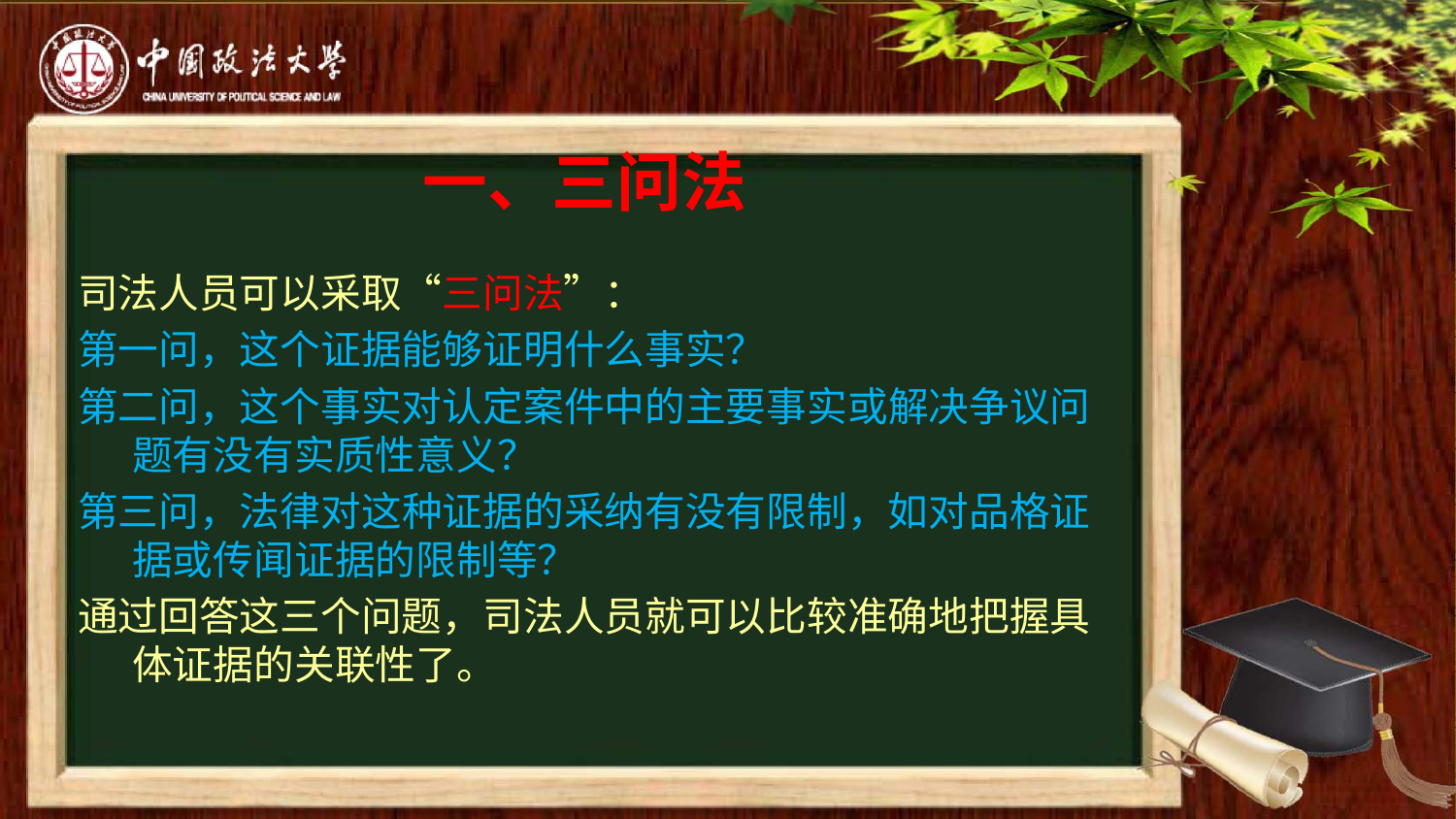

# 一、三问法
司法人员可以采取“三问法”：
第一问，这个证据能够证明什么事实？
第二问，这个事实对认定案件中的主要事实或解决争议问题有没有实质性意义？
第三问，法律对这种证据的采纳有没有限制，如对品格证据或传闻证据的限制等？
通过回答这三个问题，司法人员就可以比较准确地把握具体证据的关联性了。